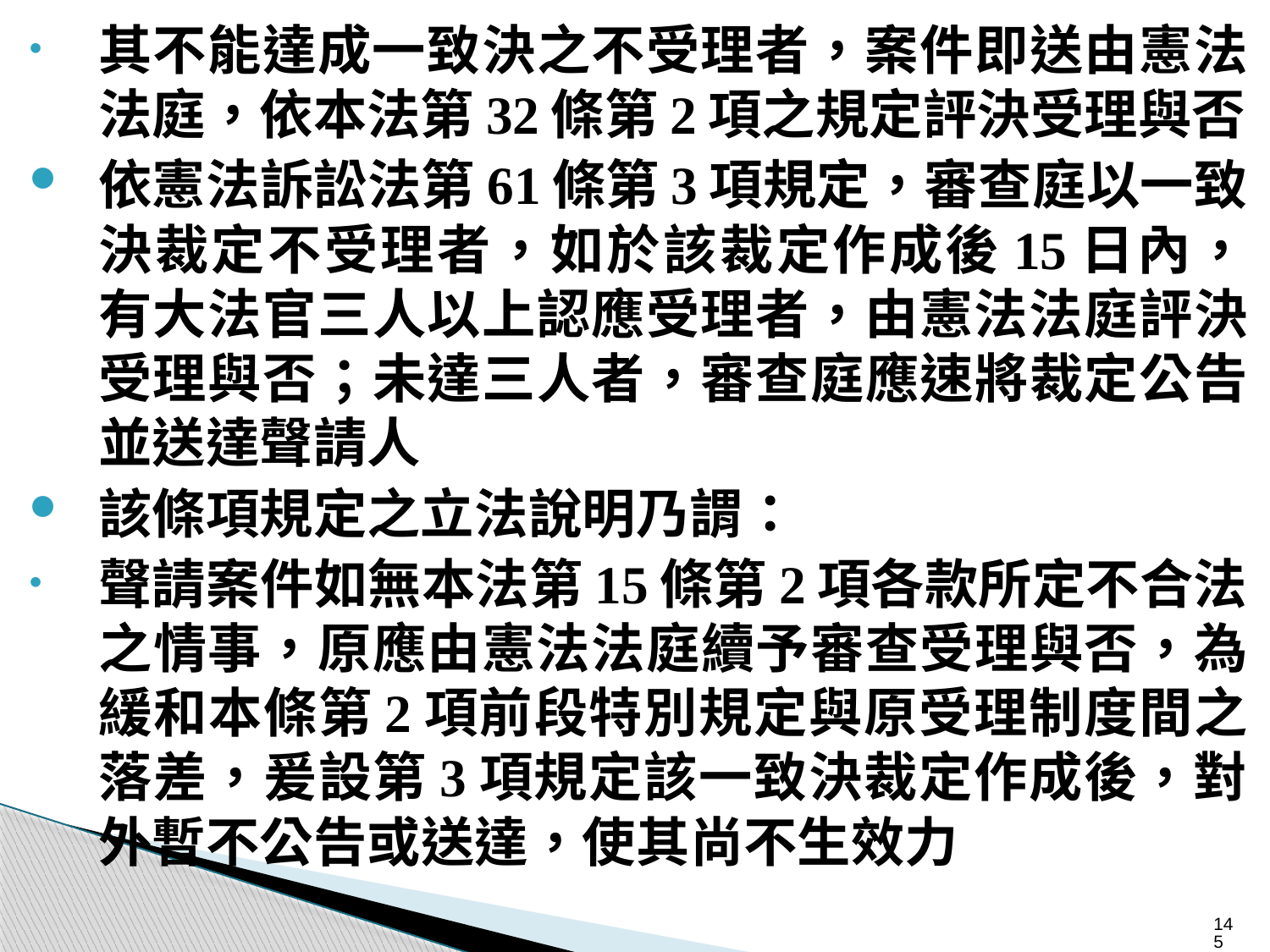

其不能達成一致決之不受理者，案件即送由憲法法庭，依本法第32條第2項之規定評決受理與否
依憲法訴訟法第61條第3項規定，審查庭以一致決裁定不受理者，如於該裁定作成後15日內，有大法官三人以上認應受理者，由憲法法庭評決受理與否；未達三人者，審查庭應速將裁定公告並送達聲請人
該條項規定之立法說明乃謂：
聲請案件如無本法第15條第2項各款所定不合法之情事，原應由憲法法庭續予審查受理與否，為緩和本條第2項前段特別規定與原受理制度間之落差，爰設第3項規定該一致決裁定作成後，對外暫不公告或送達，使其尚不生效力

145